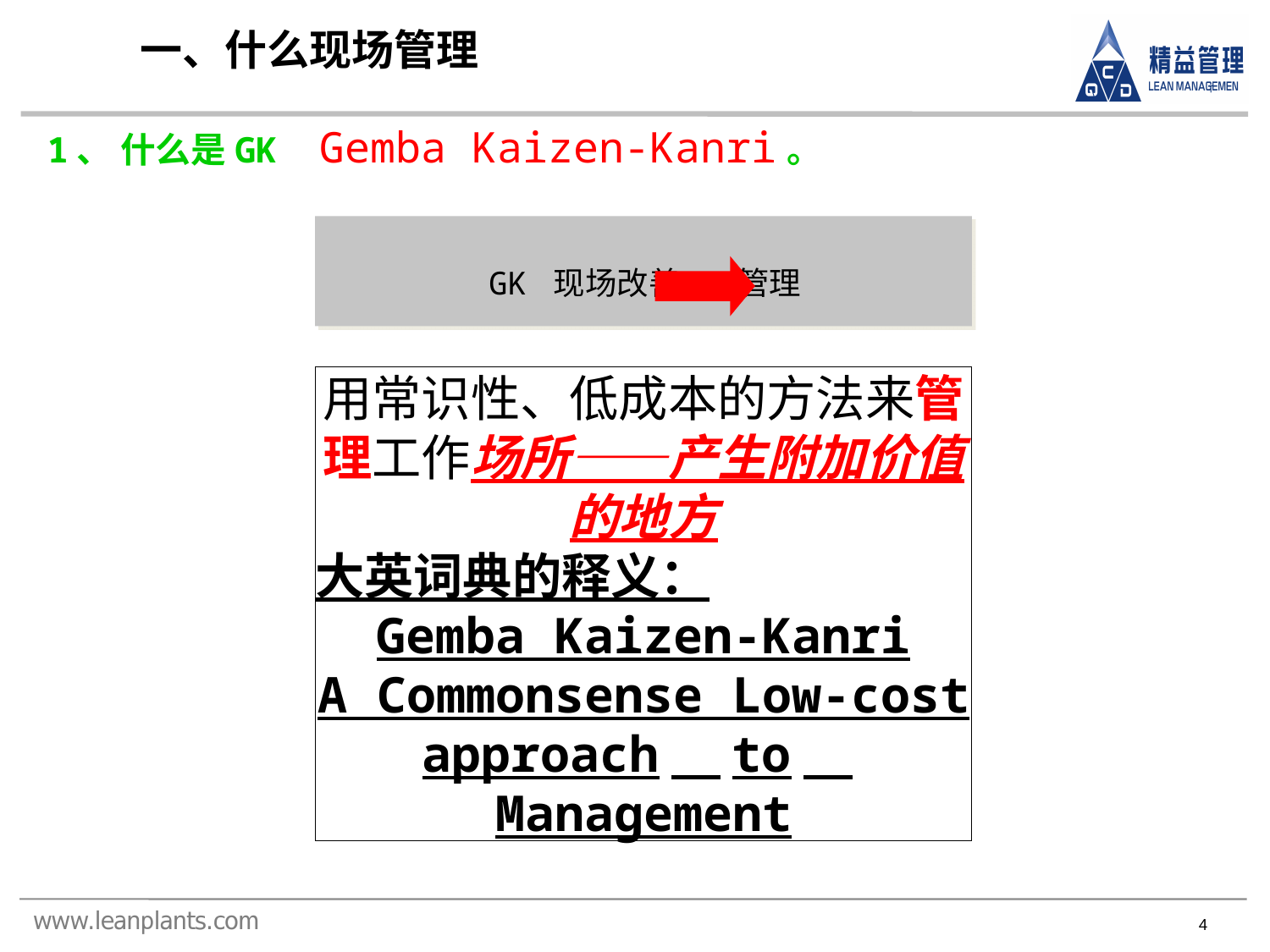

一、什么现场管理
1、 什么是GK  Gemba Kaizen-Kanri。

GK 现场改善        管理
用常识性、低成本的方法来管理工作场所——产生附加价值的地方
大英词典的释义：
Gemba Kaizen-Kanri
A Commonsense Low-cost approach　to　Management

4